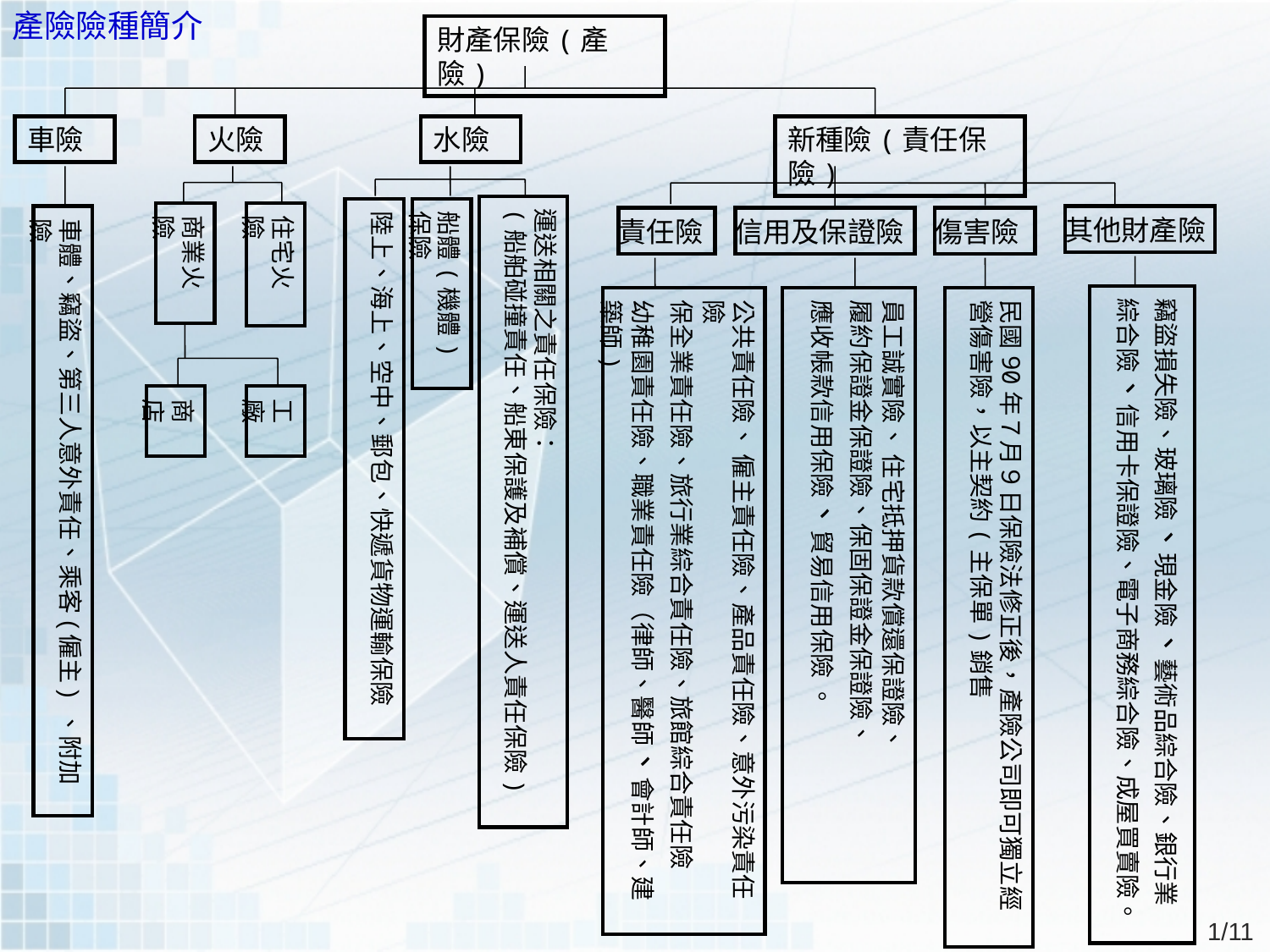

產險險種簡介
財產保險(產險)

車險
火險
水險
新種險(責任保險)

運送相關之責任保險：
(船舶碰撞責任、船東保護及補償、運送人責任保險)
陸上、海上、空中、郵包、快遞貨物運輸保險
船體(機體)保險
商業火險
住宅火險
車體、竊盜、第三人意外責任、乘客(僱主) 、附加險
其他財產險
責任險
信用及保證險
傷害險

竊盜損失險、玻璃險、現金險、藝術品綜合險、銀行業綜合險、信用卡保證險、電子商務綜合險、成屋買賣險。
公共責任險、 僱主責任險、產品責任險、意外污染責任險
保全業責任險、旅行業綜合責任險、旅館綜合責任險
幼稚園責任險、職業責任險（律師、醫師、會計師、建築師)
員工誠實險、 住宅抵押貨款償還保證險、
履約保證金保證險、保固保證金保證險、
應收帳款信用保險、貿易信用保險 。
民國90年７月９日保險法修正後，產險公司即可獨立經營傷害險，以主契約(主保單)銷售

商店
工廠
1/11